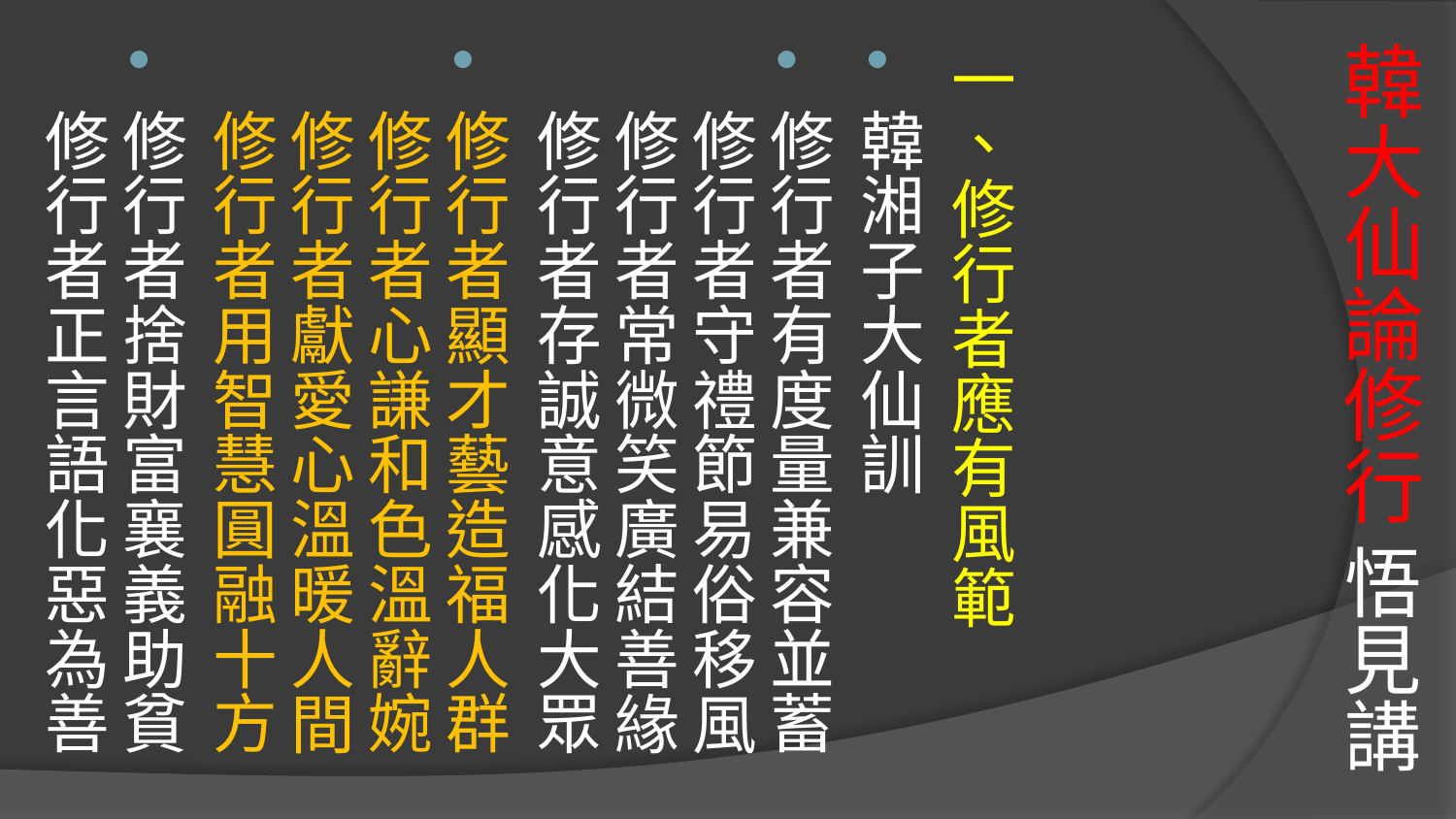

# 韓大仙論修行 悟見講
一、修行者應有風範
韓湘子大仙訓
修行者有度量兼容並蓄
修行者守禮節易俗移風
修行者常微笑廣結善緣
修行者存誠意感化大眾
修行者顯才藝造福人群
修行者心謙和色溫辭婉
修行者獻愛心溫暖人間
修行者用智慧圓融十方
修行者捨財富襄義助貧
修行者正言語化惡為善